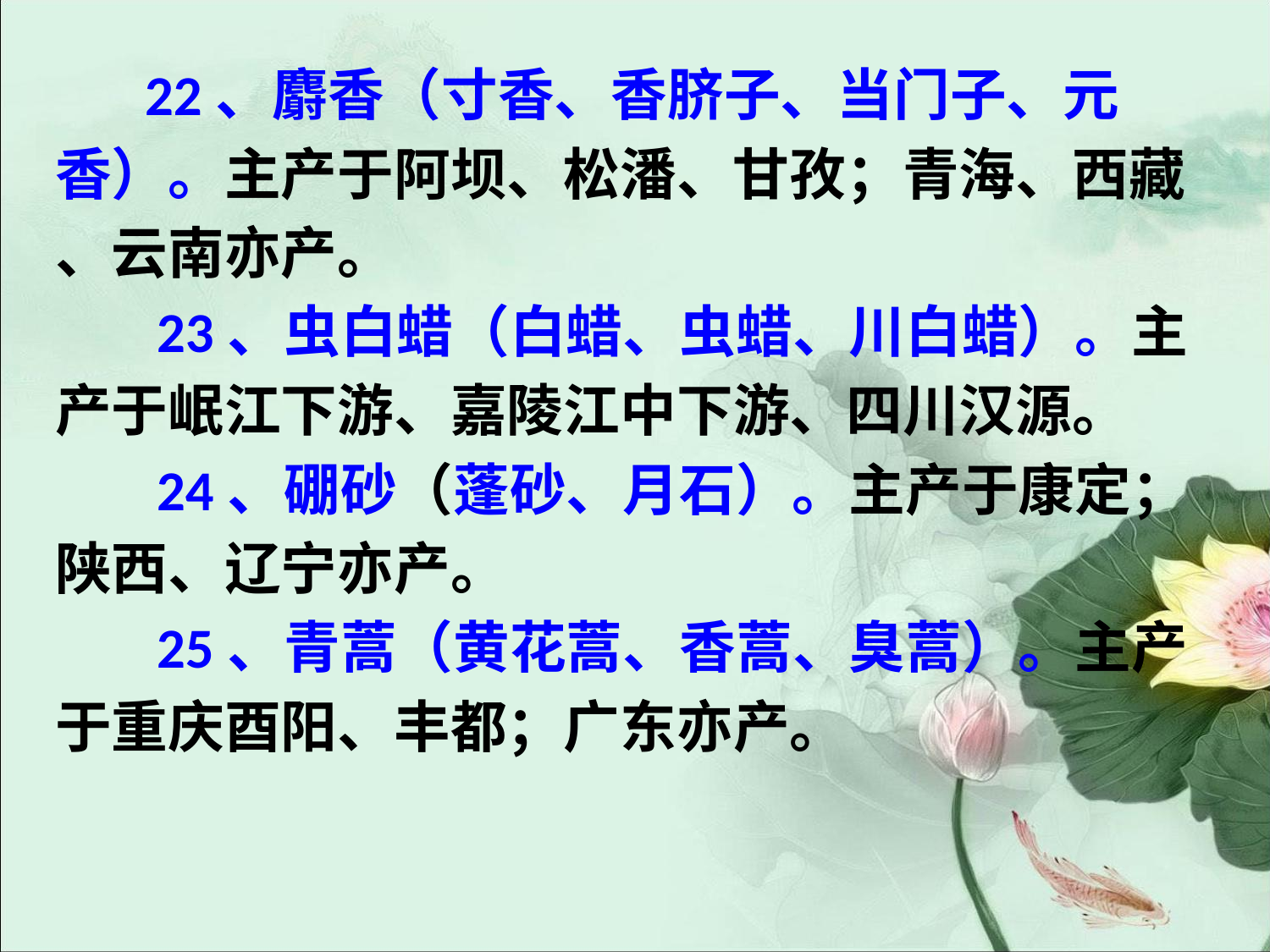

#
        22、麝香（寸香、香脐子、当门子、元
香）。主产于阿坝、松潘、甘孜；青海、西藏
、云南亦产。
        23、虫白蜡（白蜡、虫蜡、川白蜡）。主
产于岷江下游、嘉陵江中下游、四川汉源。
        24、硼砂（蓬砂、月石）。主产于康定；
陕西、辽宁亦产。
        25、青蒿（黄花蒿、香蒿、臭蒿）。主产
于重庆酉阳、丰都；广东亦产。